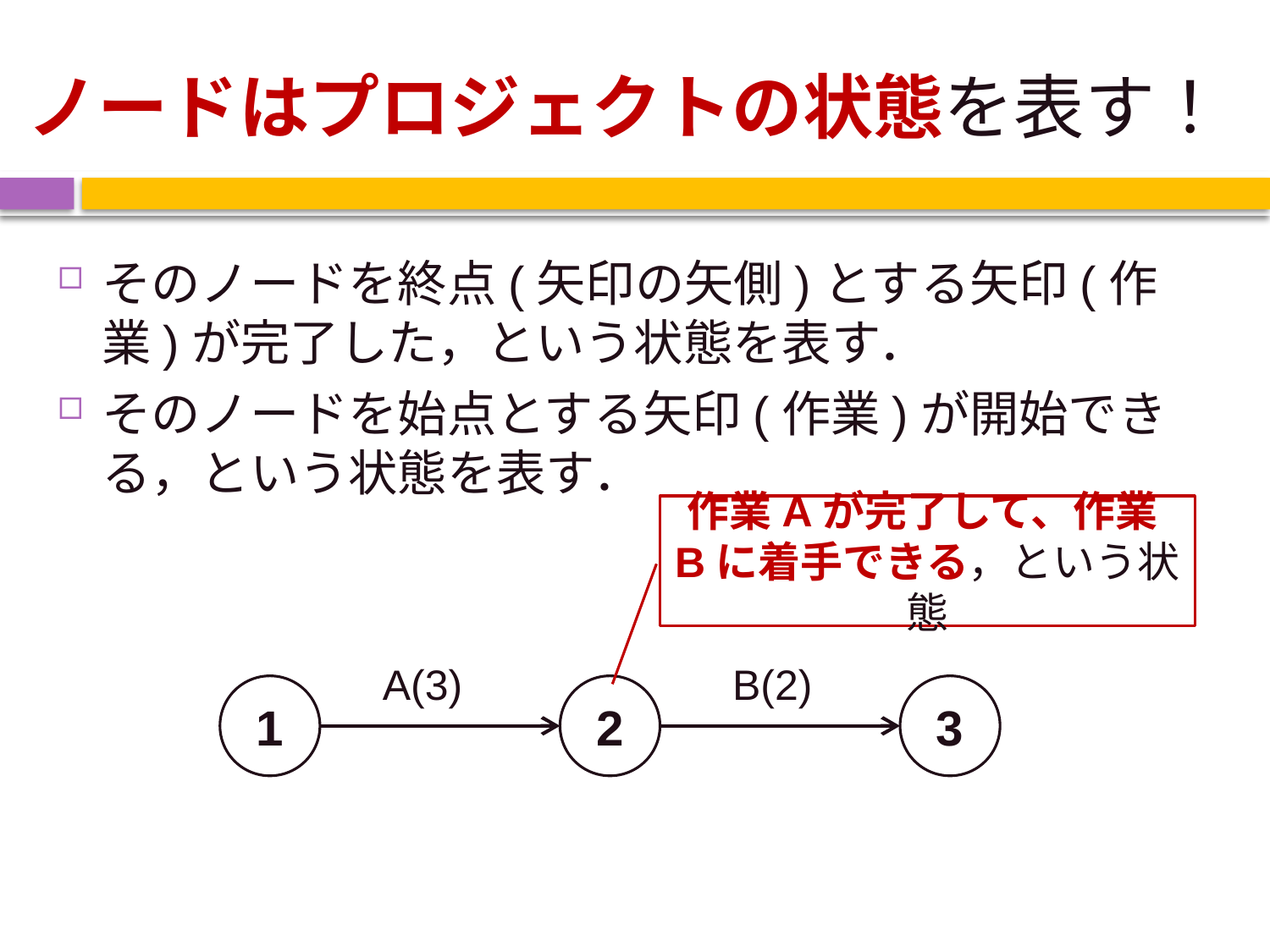

# ノードはプロジェクトの状態を表す！
そのノードを終点(矢印の矢側)とする矢印(作業)が完了した，という状態を表す．
そのノードを始点とする矢印(作業)が開始できる，という状態を表す．
作業Aが完了して、作業Bに着手できる，という状態
A(3)
B(2)
1
2
3